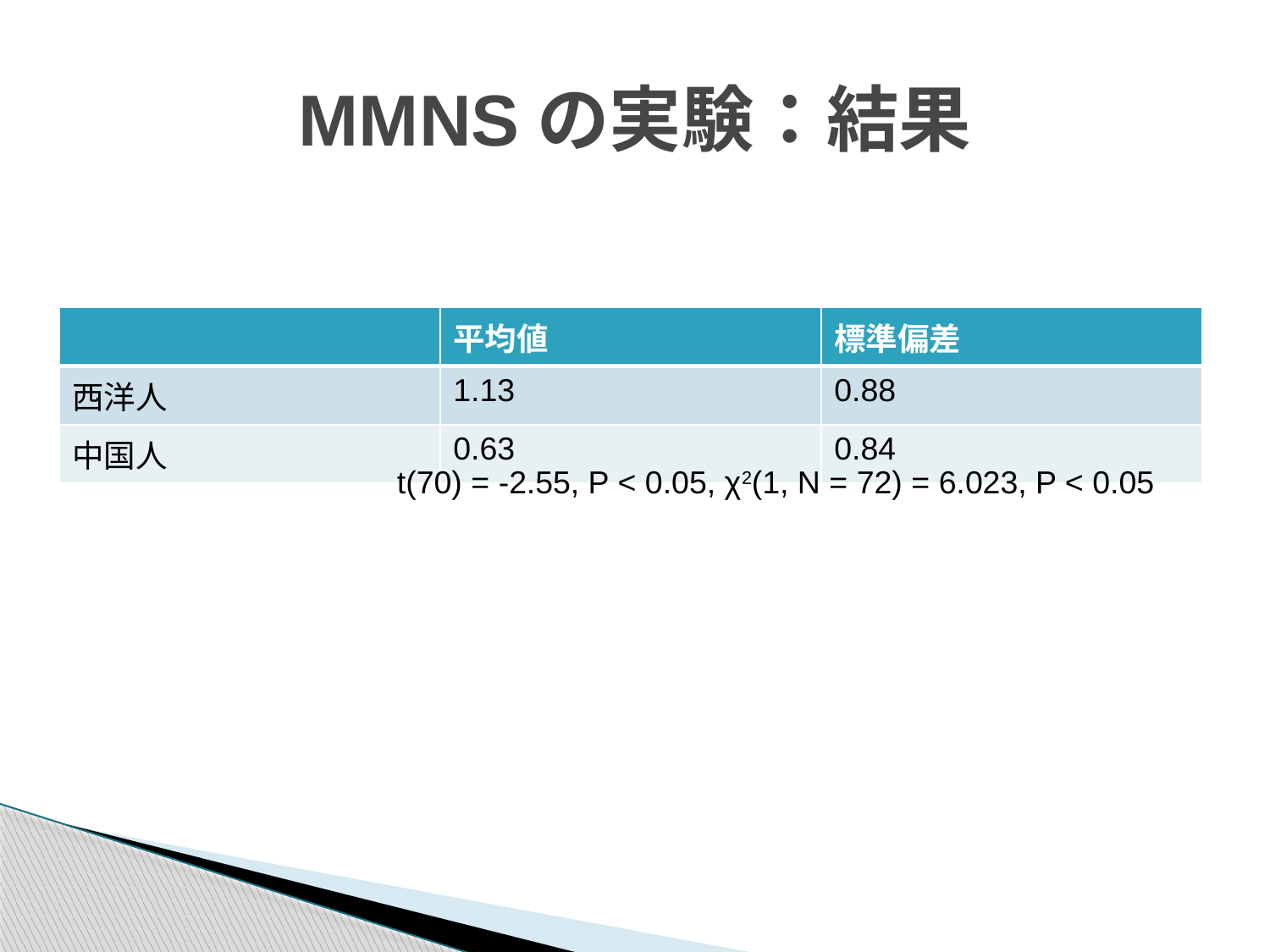

# MMNSの実験：結果
|  | 平均値 | 標準偏差 |
| --- | --- | --- |
| 西洋人 | 1.13 | 0.88 |
| 中国人 | 0.63 | 0.84 |
t(70) = -2.55, P < 0.05, χ2(1, N = 72) = 6.023, P < 0.05